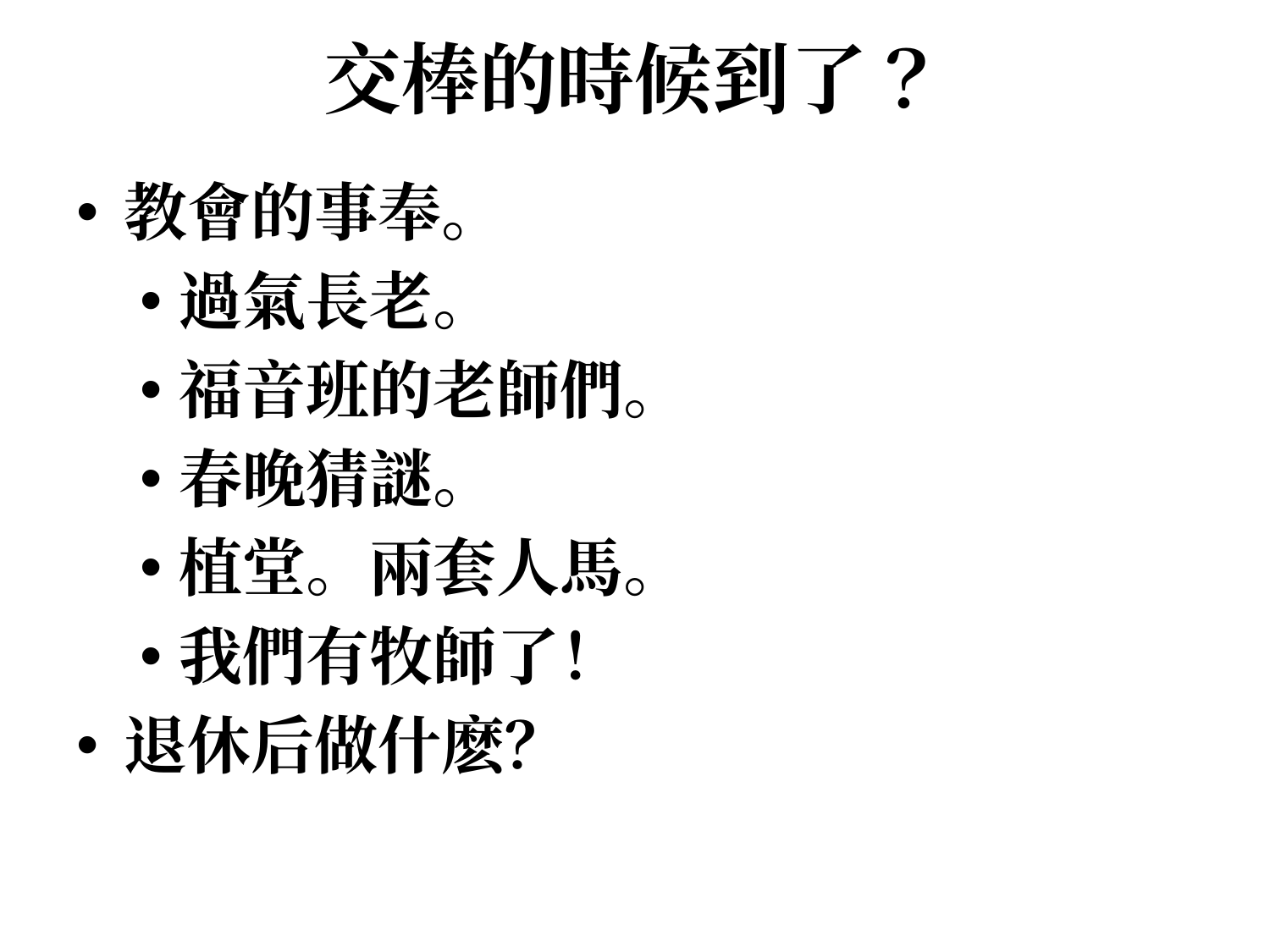

# 交棒的時候到了？
教會的事奉。
過氣長老。
福音班的老師們。
春晚猜謎。
植堂。兩套人馬。
我們有牧師了！
退休后做什麽？